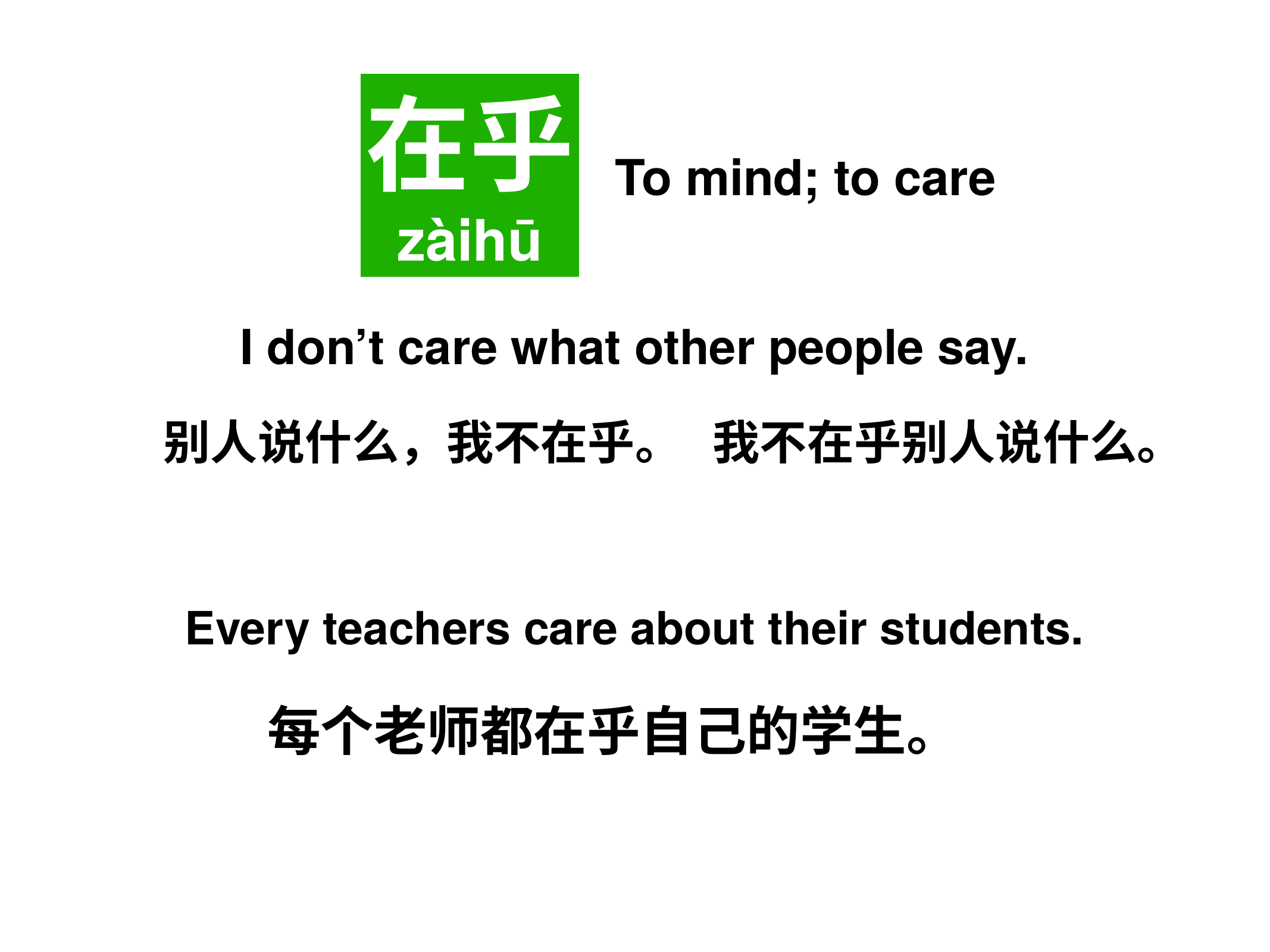

在乎
zàihū
To mind; to care
I don’t care what other people say.
别人说什么，我不在乎。
我不在乎别人说什么。
Every teachers care about their students.
每个老师都在乎自己的学生。